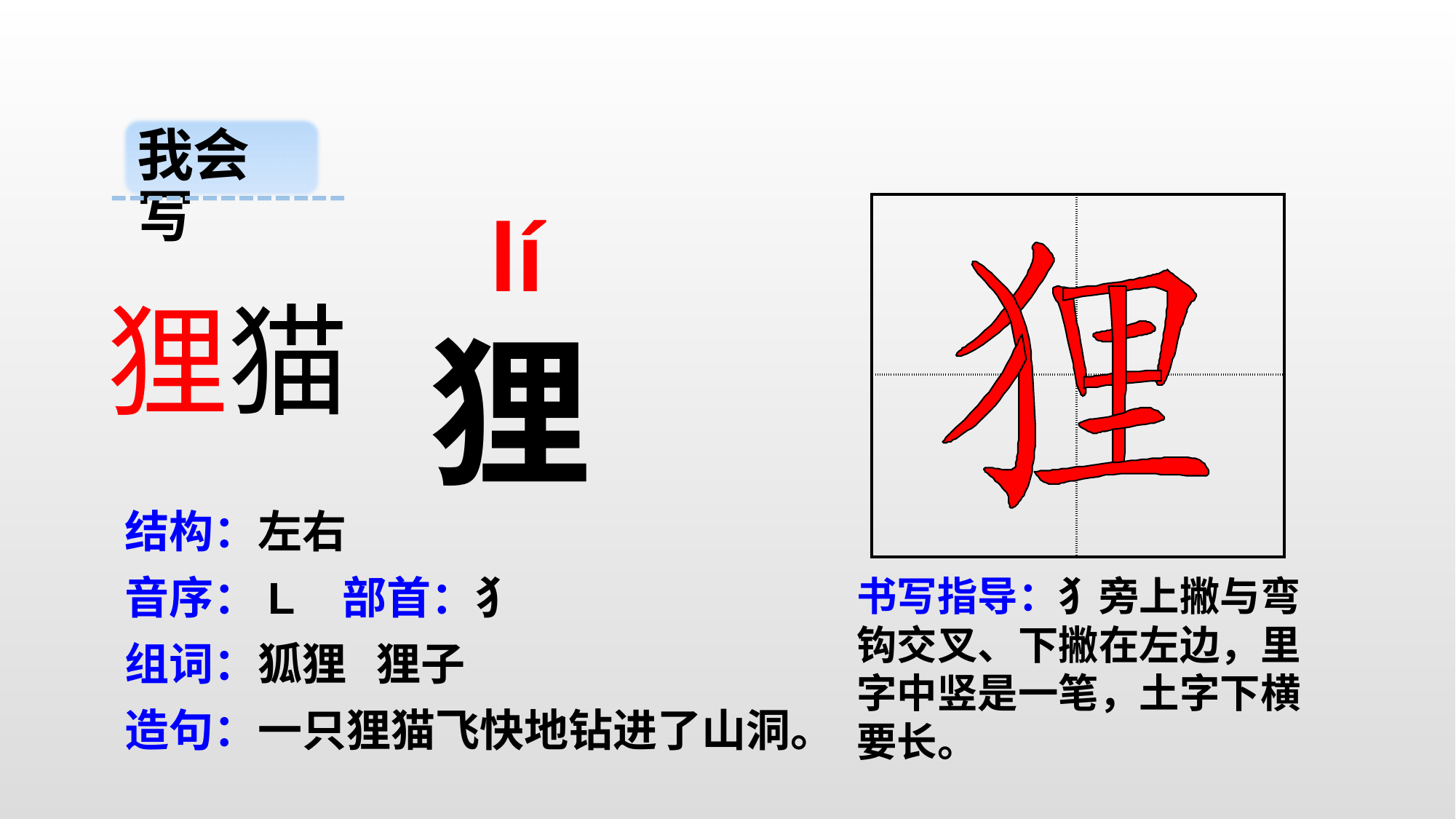

我会写

  lí
|  |  |
| --- | --- |
|  |  |

狸猫

狸

结构：左右
音序：L   部首：犭
书写指导：犭旁上撇与弯钩交叉、下撇在左边，里字中竖是一笔，土字下横要长。
组词：狐狸   狸子
造句：一只狸猫飞快地钻进了山洞。